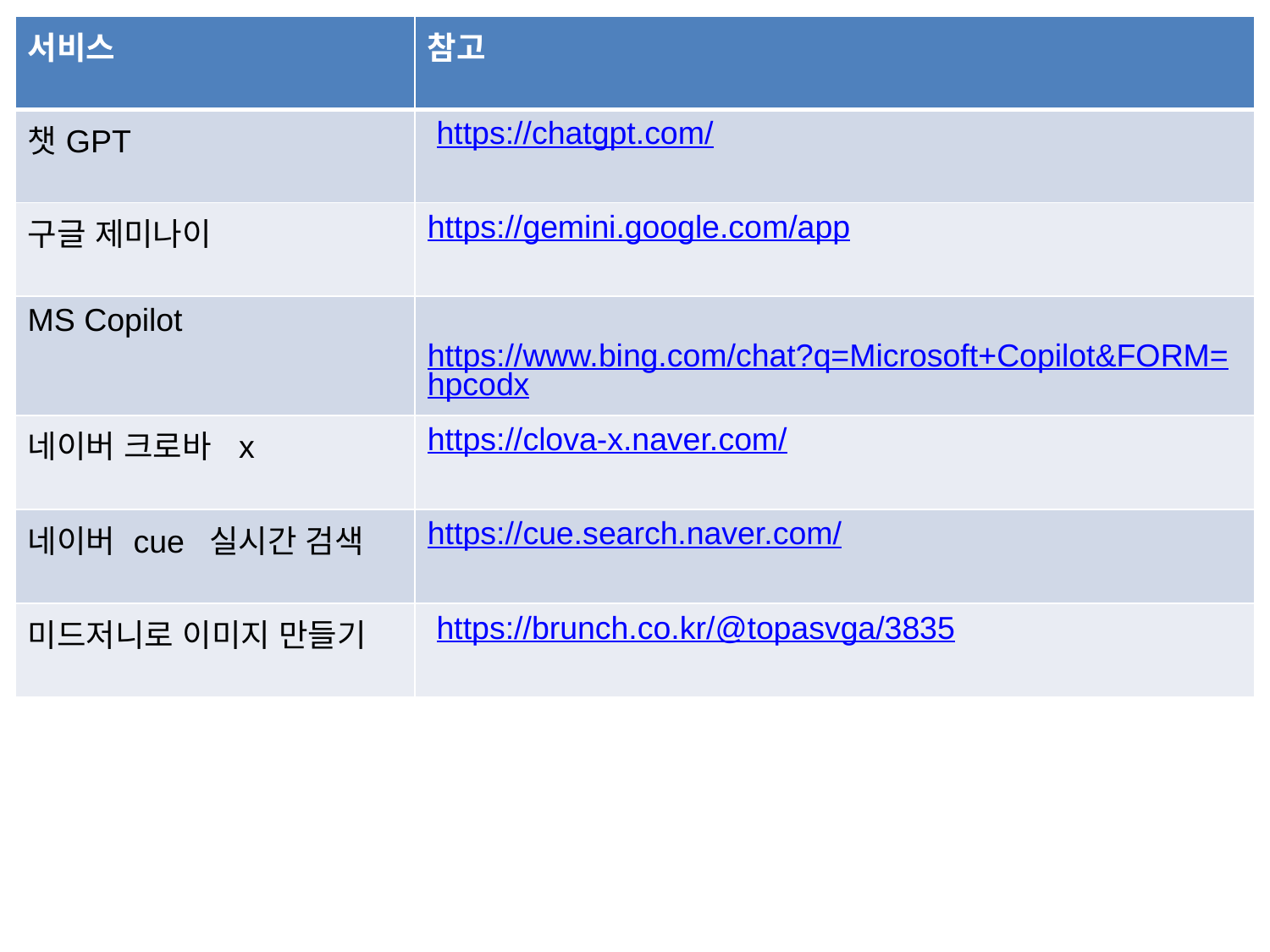

| 서비스 | 참고 |
| --- | --- |
| 챗GPT | https://chatgpt.com/ |
| 구글 제미나이 | https://gemini.google.com/app |
| MS Copilot | https://www.bing.com/chat?q=Microsoft+Copilot&FORM=hpcodx |
| 네이버 크로바  x | https://clova-x.naver.com/ |
| 네이버 cue  실시간 검색 | https://cue.search.naver.com/ |
| 미드저니로 이미지 만들기 | https://brunch.co.kr/@topasvga/3835 |